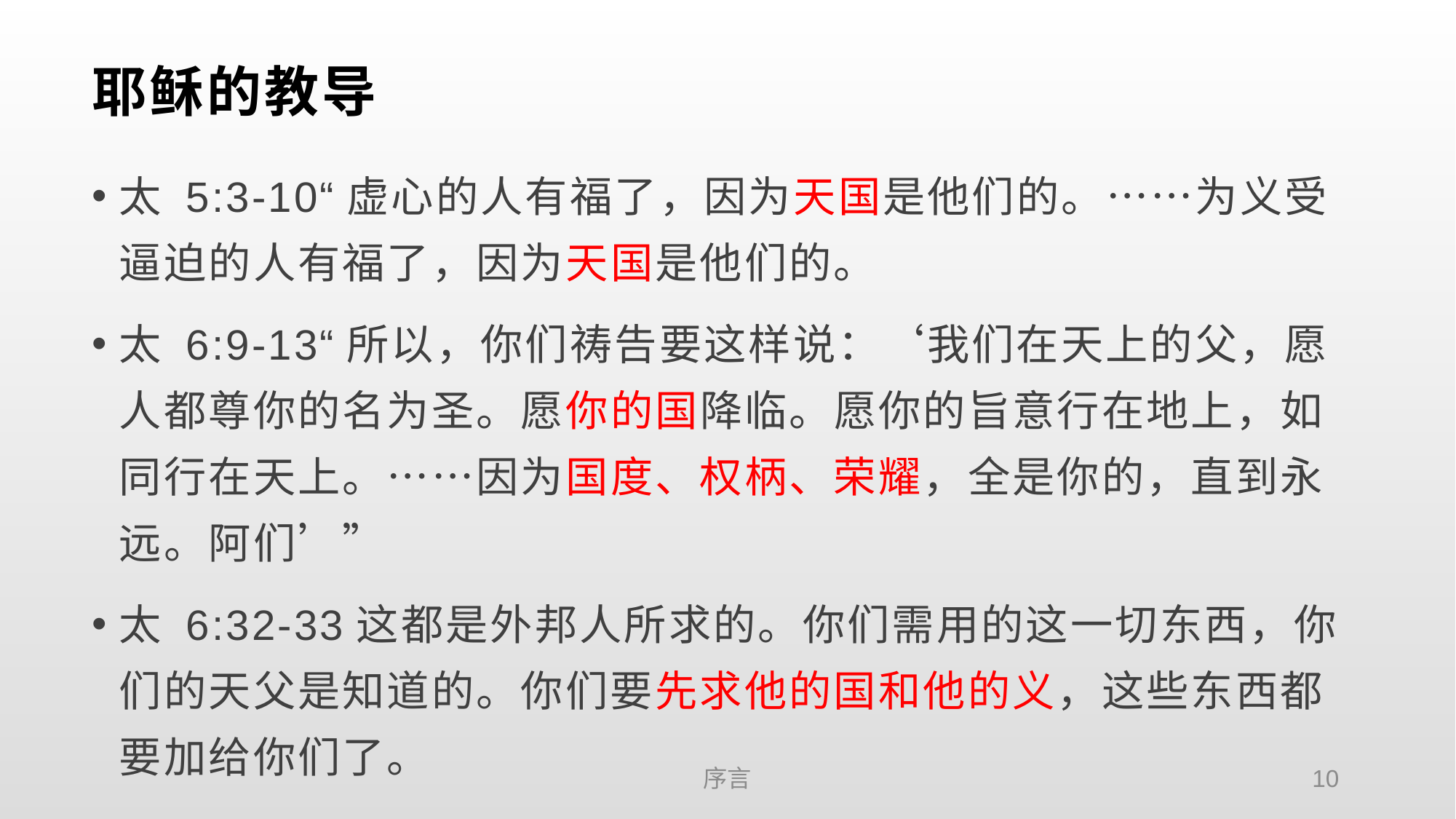

# 耶稣的教导
太 5:3-10“虚心的人有福了，因为天国是他们的。……为义受逼迫的人有福了，因为天国是他们的。
太 6:9-13“所以，你们祷告要这样说：‘我们在天上的父，愿人都尊你的名为圣。愿你的国降临。愿你的旨意行在地上，如同行在天上。……因为国度、权柄、荣耀，全是你的，直到永远。阿们’”
太 6:32-33这都是外邦人所求的。你们需用的这一切东西，你们的天父是知道的。你们要先求他的国和他的义，这些东西都要加给你们了。
序言
10